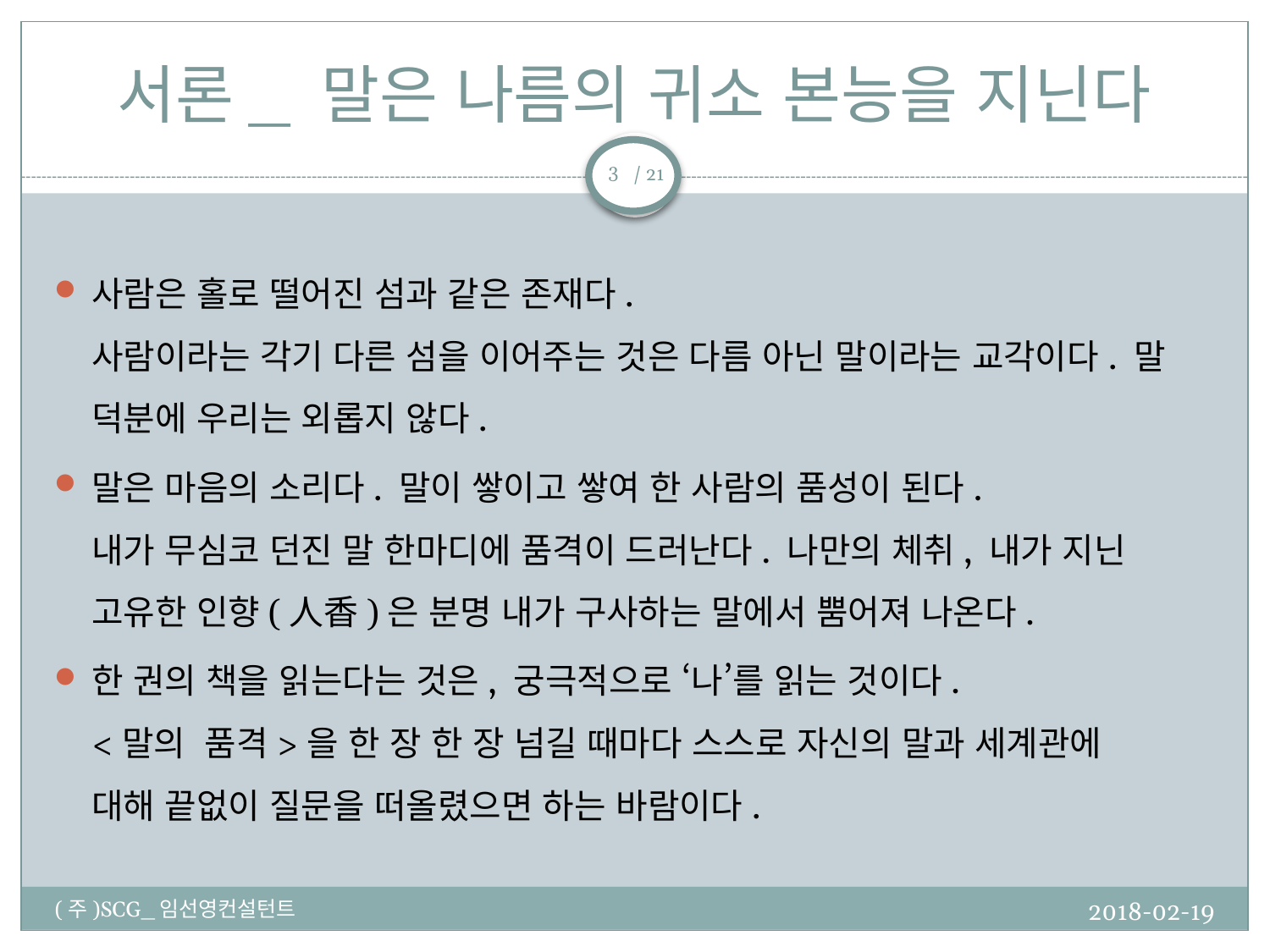

# 서론_ 말은 나름의 귀소 본능을 지닌다
3
사람은 홀로 떨어진 섬과 같은 존재다.
사람이라는 각기 다른 섬을 이어주는 것은 다름 아닌 말이라는 교각이다. 말 덕분에 우리는 외롭지 않다.
말은 마음의 소리다. 말이 쌓이고 쌓여 한 사람의 품성이 된다.
내가 무심코 던진 말 한마디에 품격이 드러난다. 나만의 체취, 내가 지닌 고유한 인향(人香)은 분명 내가 구사하는 말에서 뿜어져 나온다.
한 권의 책을 읽는다는 것은, 궁극적으로 ‘나’를 읽는 것이다.
<말의  품격>을 한 장 한 장 넘길 때마다 스스로 자신의 말과 세계관에
대해 끝없이 질문을 떠올렸으면 하는 바람이다.
2018-02-19
(주)SCG_임선영컨설턴트